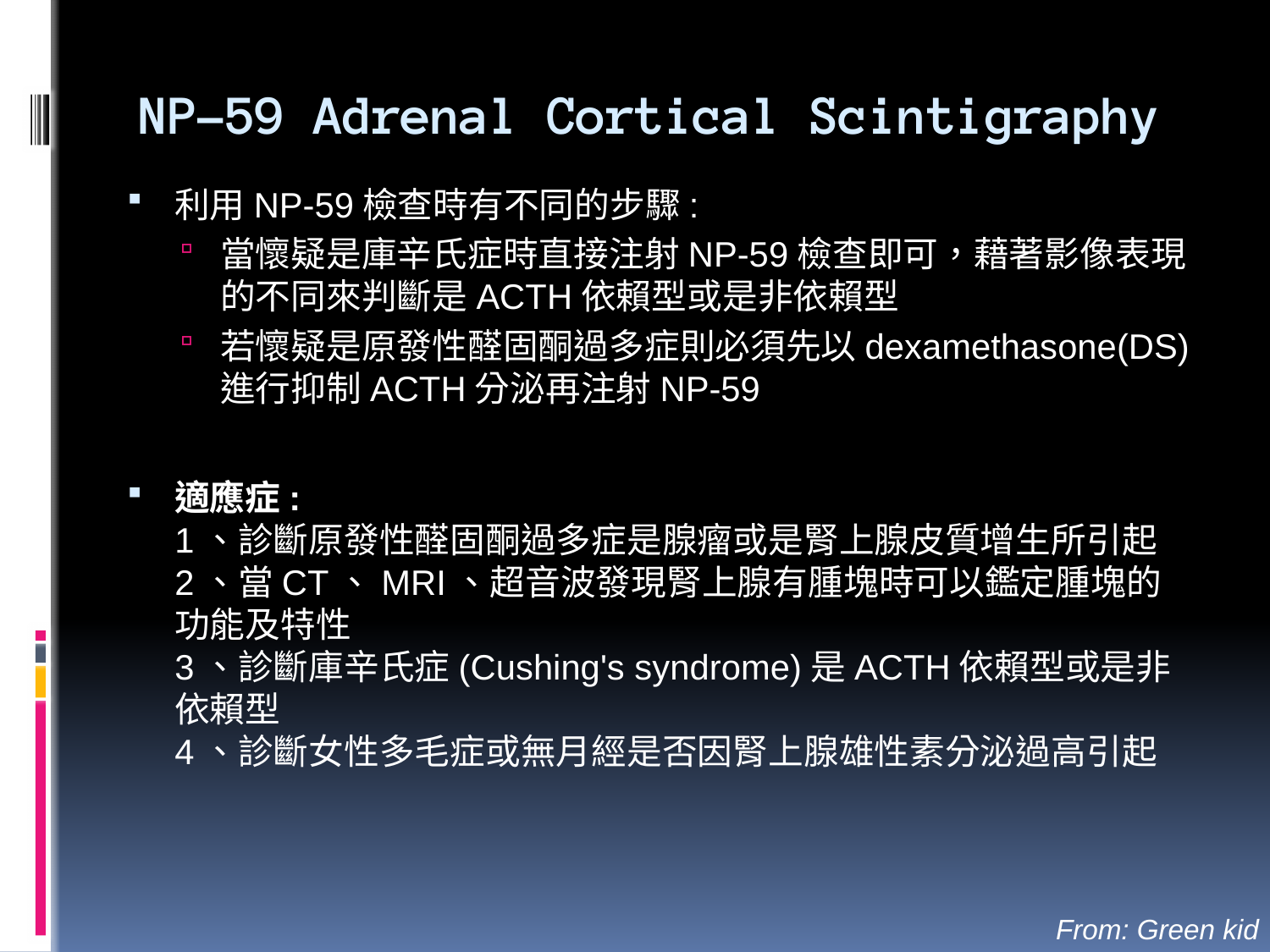

# NP-59 Adrenal Cortical Scintigraphy
利用NP-59檢查時有不同的步驟:
當懷疑是庫辛氏症時直接注射NP-59檢查即可，藉著影像表現的不同來判斷是ACTH依賴型或是非依賴型
若懷疑是原發性醛固酮過多症則必須先以dexamethasone(DS)進行抑制ACTH分泌再注射NP-59

適應症:
1、診斷原發性醛固酮過多症是腺瘤或是腎上腺皮質增生所引起
2、當CT、MRI、超音波發現腎上腺有腫塊時可以鑑定腫塊的功能及特性
3、診斷庫辛氏症(Cushing's syndrome)是ACTH依賴型或是非依賴型
4、診斷女性多毛症或無月經是否因腎上腺雄性素分泌過高引起
From: Green kid